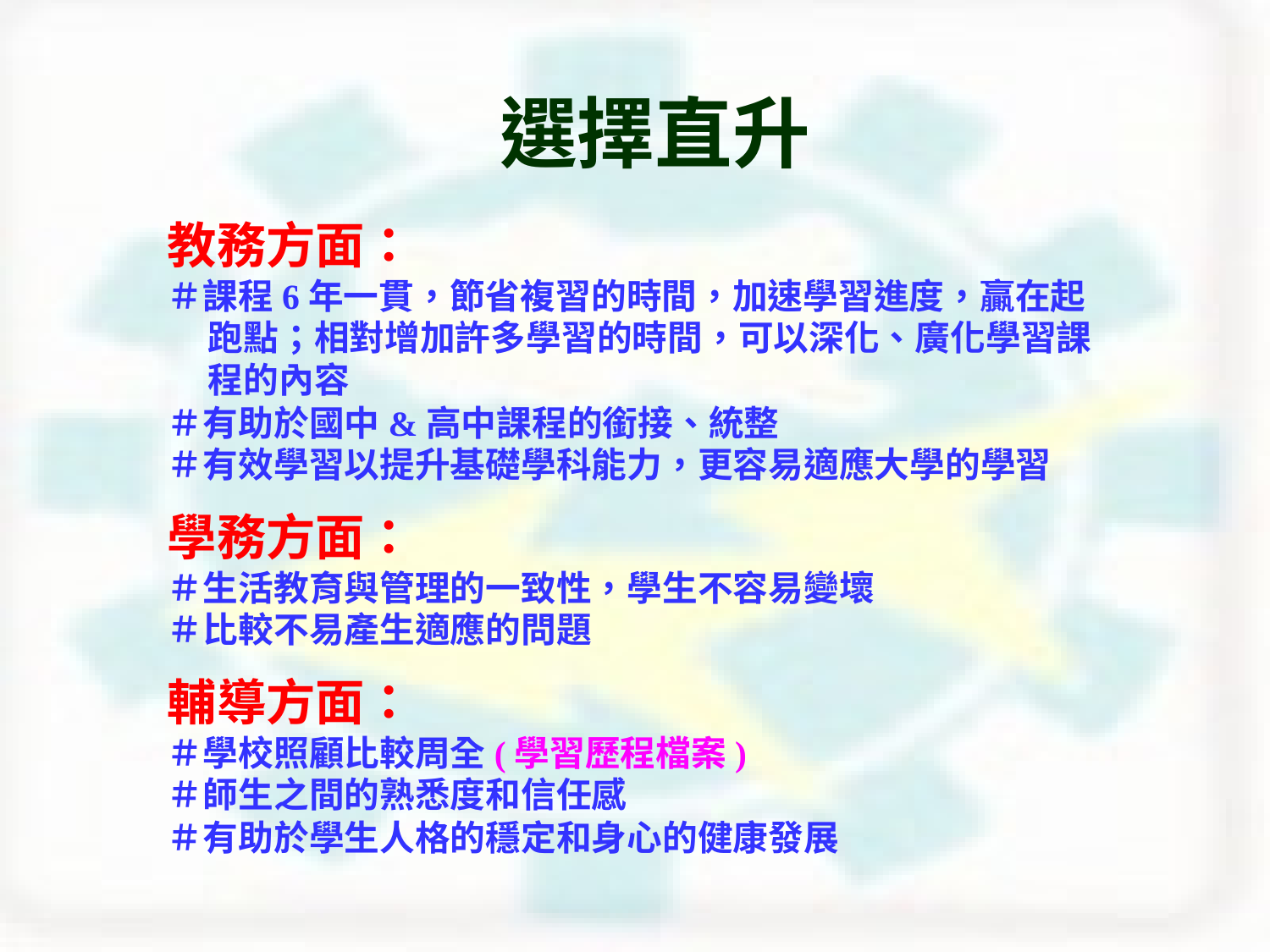

選擇直升
教務方面：
＃課程6年一貫，節省複習的時間，加速學習進度，贏在起
    跑點；相對增加許多學習的時間，可以深化、廣化學習課
    程的內容
＃有助於國中&高中課程的銜接、統整
＃有效學習以提升基礎學科能力，更容易適應大學的學習
學務方面：
＃生活教育與管理的一致性，學生不容易變壞
＃比較不易產生適應的問題
輔導方面：
＃學校照顧比較周全(學習歷程檔案)
＃師生之間的熟悉度和信任感
＃有助於學生人格的穩定和身心的健康發展